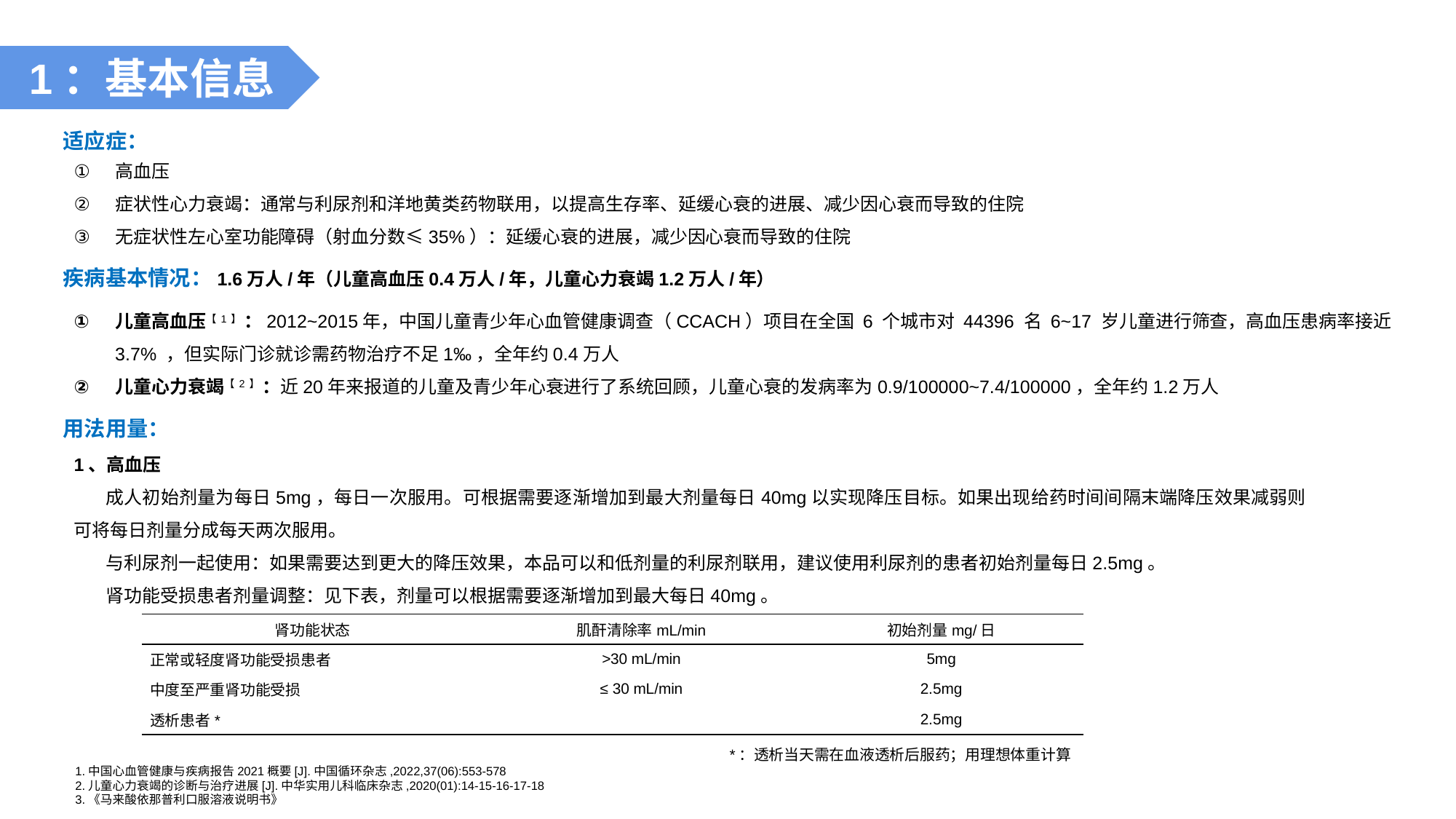

1：基本信息
适应症：
高血压
症状性心力衰竭：通常与利尿剂和洋地黄类药物联用，以提高生存率、延缓心衰的进展、减少因心衰而导致的住院
无症状性左心室功能障碍（射血分数≤35%）：延缓心衰的进展，减少因心衰而导致的住院
疾病基本情况：1.6万人/年（儿童高血压0.4万人/年，儿童心力衰竭1.2万人/年）
儿童高血压【1】 ：2012~2015年，中国儿童青少年心血管健康调查（CCACH）项目在全国 6 个城市对 44396 名 6~17 岁儿童进行筛查，高血压患病率接近 3.7% ，但实际门诊就诊需药物治疗不足1‰，全年约0.4万人
儿童心力衰竭【2】 ：近20年来报道的儿童及青少年心衰进行了系统回顾，儿童心衰的发病率为0.9/100000~7.4/100000，全年约1.2万人
用法用量：
1、高血压
成人初始剂量为每日5mg，每日一次服用。可根据需要逐渐增加到最大剂量每日40mg以实现降压目标。如果出现给药时间间隔末端降压效果减弱则可将每日剂量分成每天两次服用。
与利尿剂一起使用：如果需要达到更大的降压效果，本品可以和低剂量的利尿剂联用，建议使用利尿剂的患者初始剂量每日2.5mg。
肾功能受损患者剂量调整：见下表，剂量可以根据需要逐渐增加到最大每日40mg。

| 肾功能状态 | 肌酐清除率mL/min | 初始剂量mg/日 |
| --- | --- | --- |
| 正常或轻度肾功能受损患者 | >30 mL/min | 5mg |
| 中度至严重肾功能受损 | ≤ 30 mL/min | 2.5mg |
| 透析患者\* |  | 2.5mg |
*：透析当天需在血液透析后服药；用理想体重计算
1.中国心血管健康与疾病报告2021概要[J].中国循环杂志,2022,37(06):553-578
2.儿童心力衰竭的诊断与治疗进展[J].中华实用儿科临床杂志,2020(01):14-15-16-17-18
3.《马来酸依那普利口服溶液说明书》